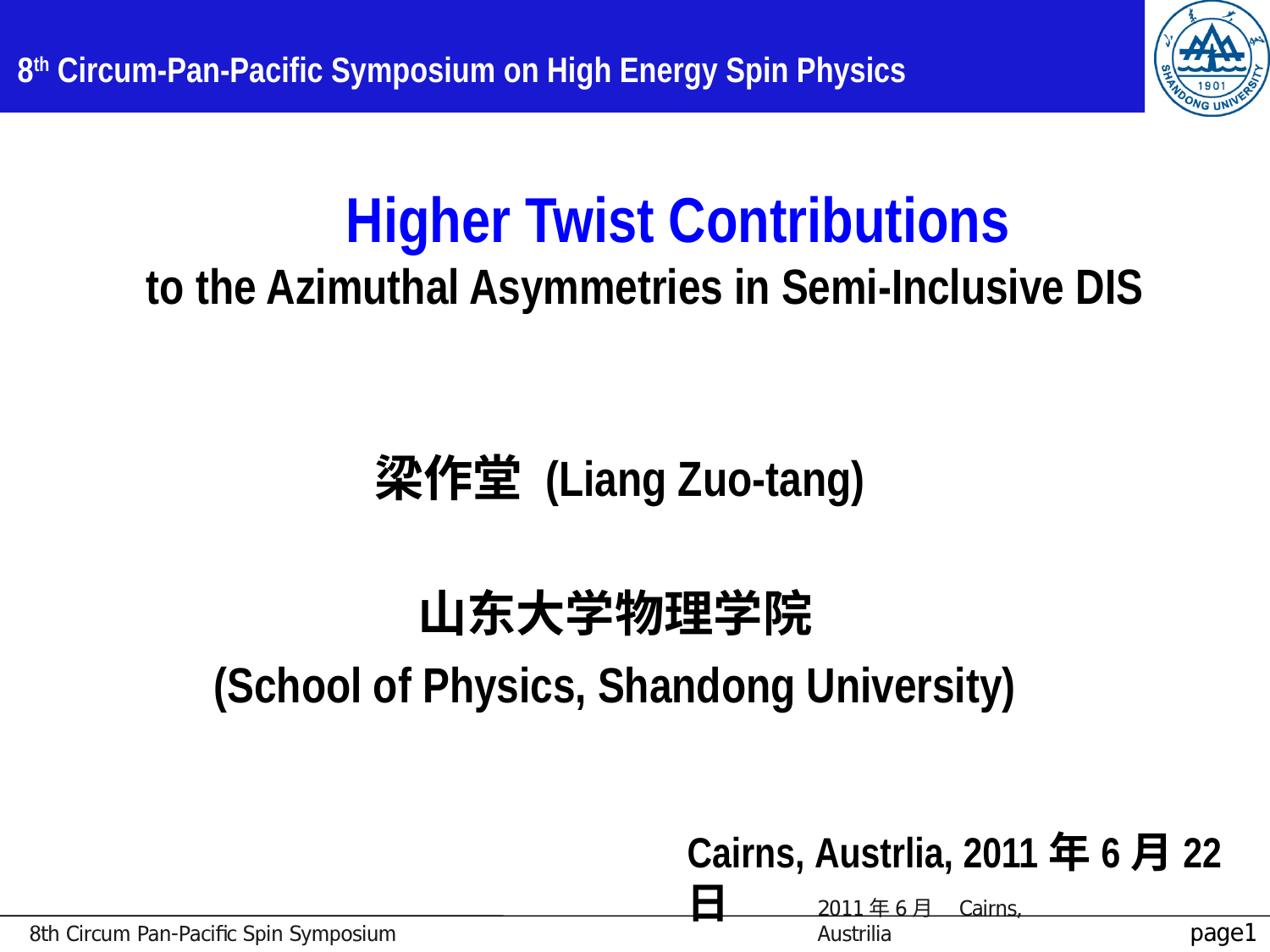

# 8th Circum-Pan-Pacific Symposium on High Energy Spin Physics
Higher Twist Contributions
to the Azimuthal Asymmetries in Semi-Inclusive DIS
梁作堂 (Liang Zuo-tang)
山东大学物理学院
(School of Physics, Shandong University)
Cairns, Austrlia, 2011年6月22日
2011年6月　Cairns, Austrilia
8th Circum Pan-Pacific Spin Symposium
1